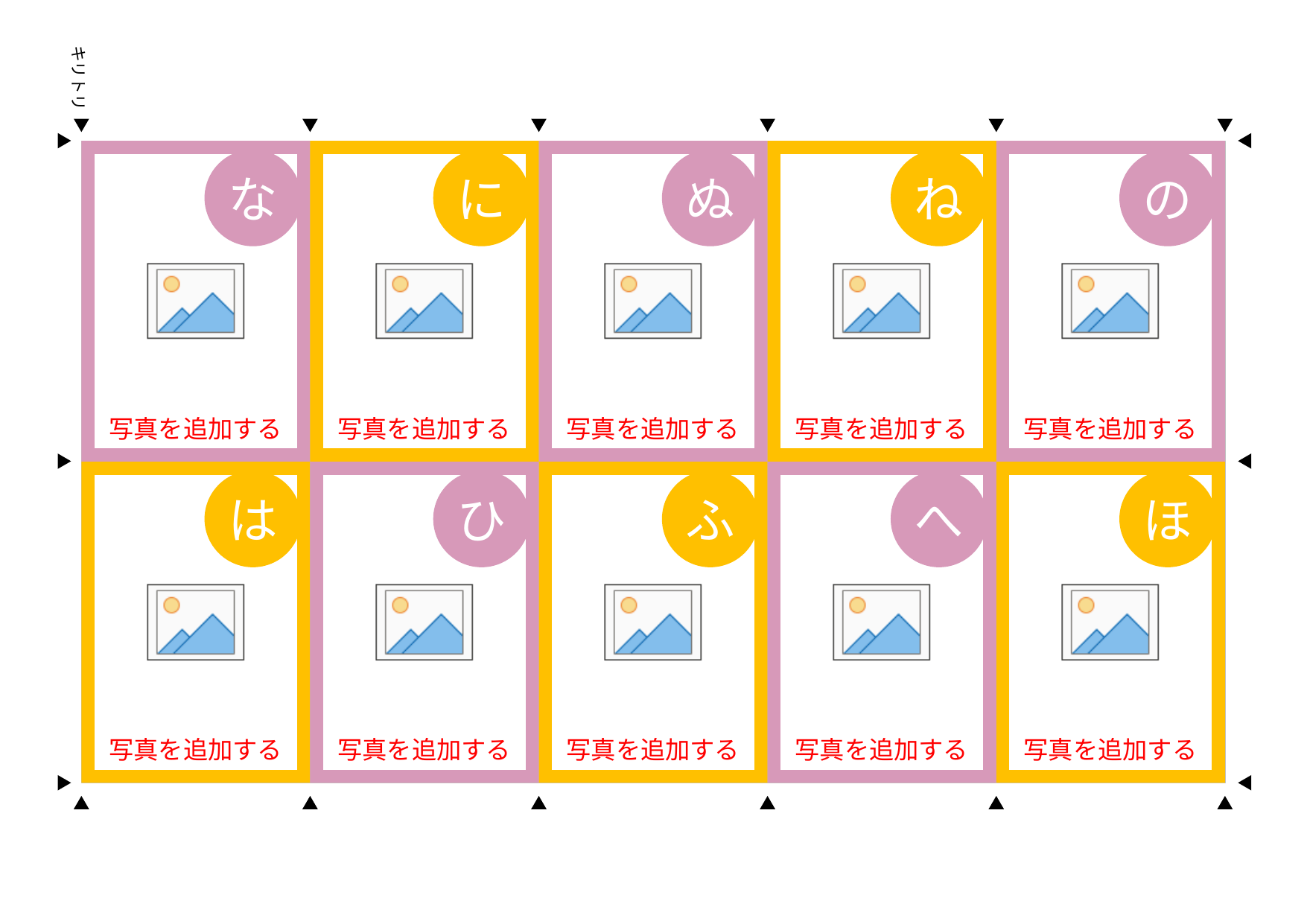

な
に
ぬ
ね
の

は
ひ
ふ
へ
ほ